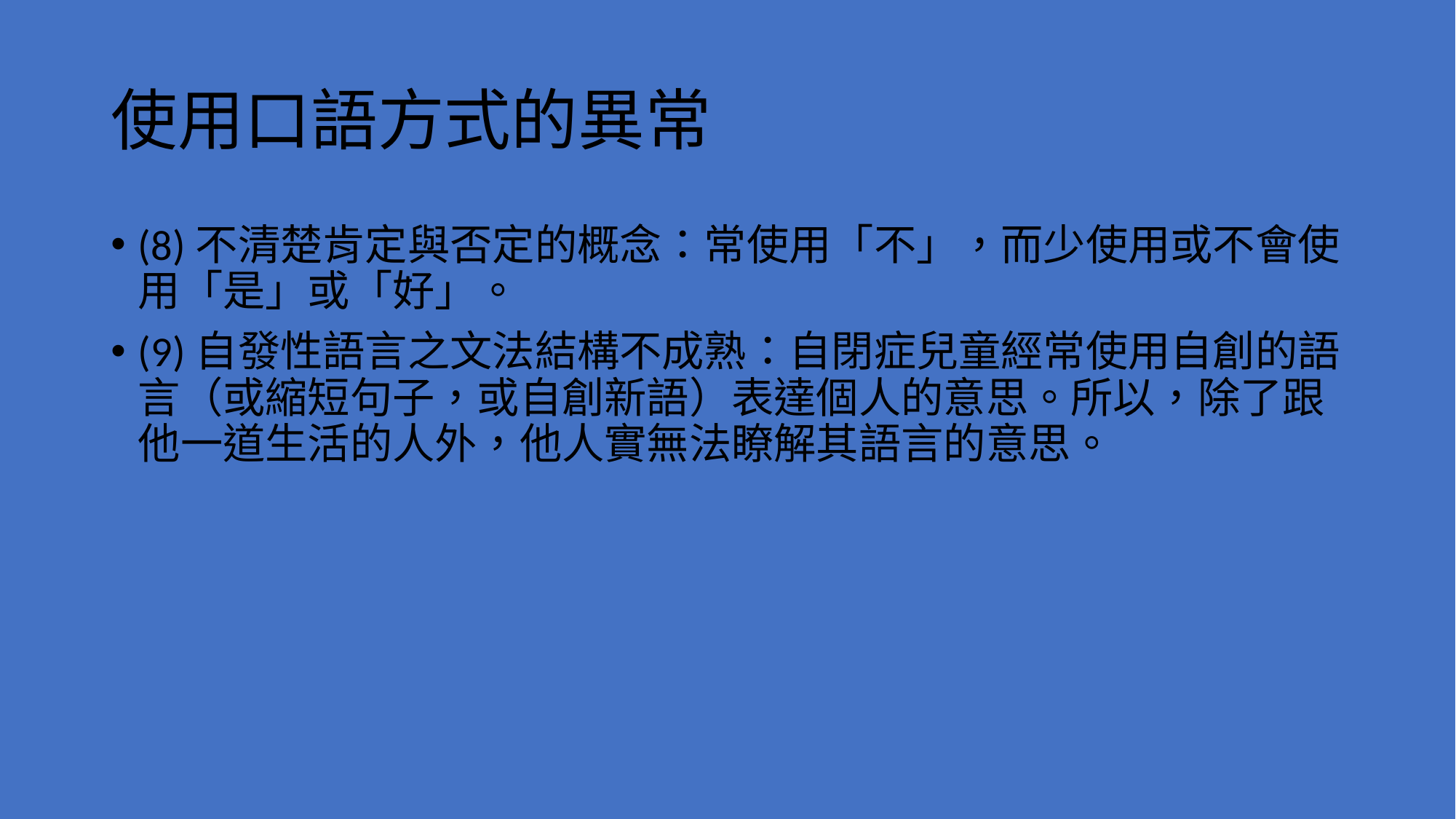

# 使用口語方式的異常
(8)不清楚肯定與否定的概念：常使用「不」，而少使用或不會使用「是」或「好」。
(9)自發性語言之文法結構不成熟：自閉症兒童經常使用自創的語言（或縮短句子，或自創新語）表達個人的意思。所以，除了跟他一道生活的人外，他人實無法瞭解其語言的意思。